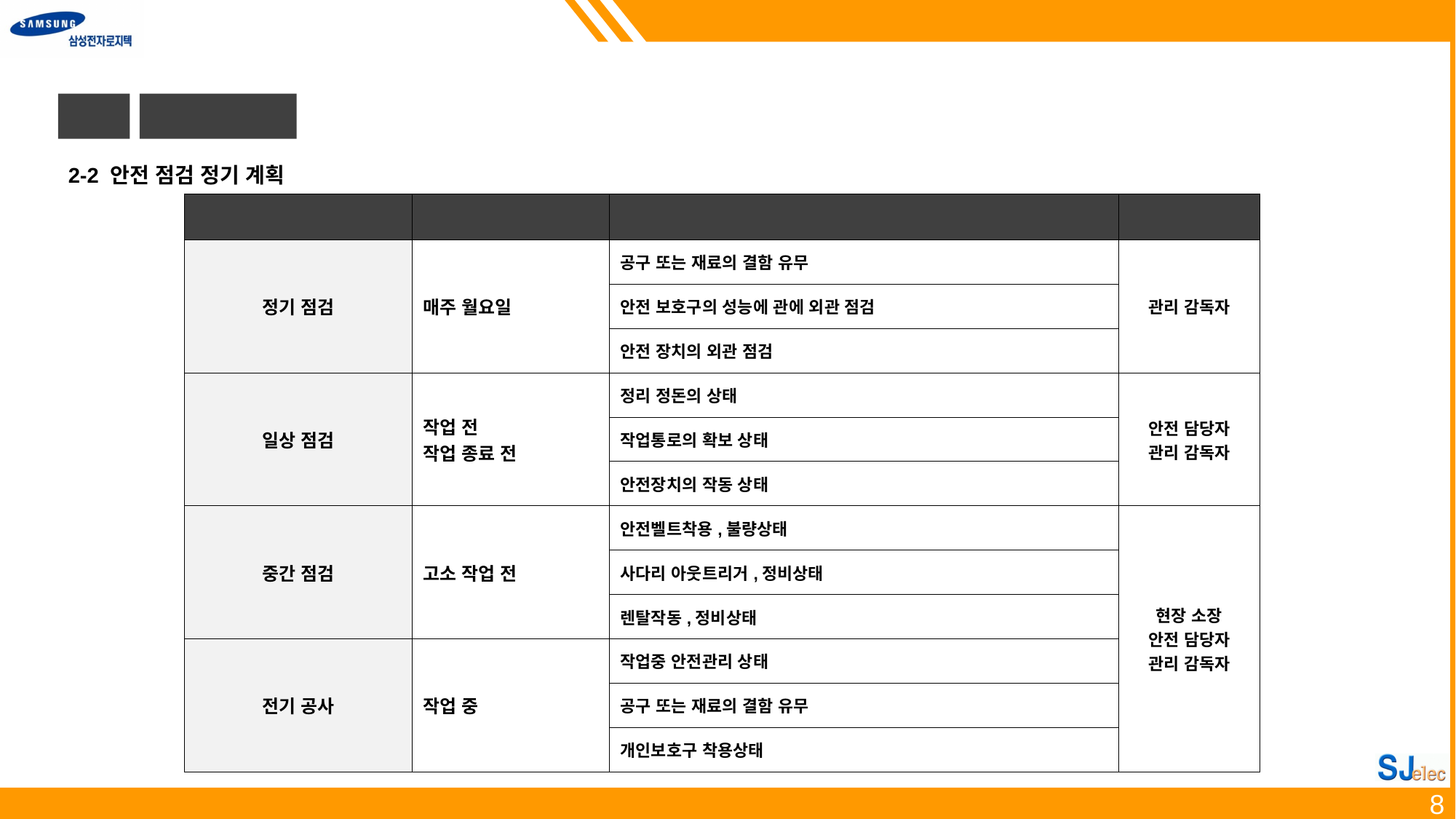

2
안전 점검
2-2 안전 점검 정기 계획
| 점검 계획 | 점검 주기 | 점검 내용 | 실시자 |
| --- | --- | --- | --- |
| 정기 점검 | 매주 월요일 | 공구 또는 재료의 결함 유무 | 관리 감독자 |
|  |  | 안전 보호구의 성능에 관에 외관 점검 |  |
|  |  | 안전 장치의 외관 점검 |  |
| 일상 점검 | 작업 전 작업 종료 전 | 정리 정돈의 상태 | 안전 담당자 관리 감독자 |
|  |  | 작업통로의 확보 상태 |  |
|  |  | 안전장치의 작동 상태 |  |
| 중간 점검 | 고소 작업 전 | 안전벨트착용,불량상태 | 현장 소장 안전 담당자 관리 감독자 |
|  |  | 사다리 아웃트리거,정비상태 |  |
|  |  | 렌탈작동,정비상태 |  |
| 전기 공사 | 작업 중 | 작업중 안전관리 상태 |  |
|  |  | 공구 또는 재료의 결함 유무 |  |
|  |  | 개인보호구 착용상태 |  |